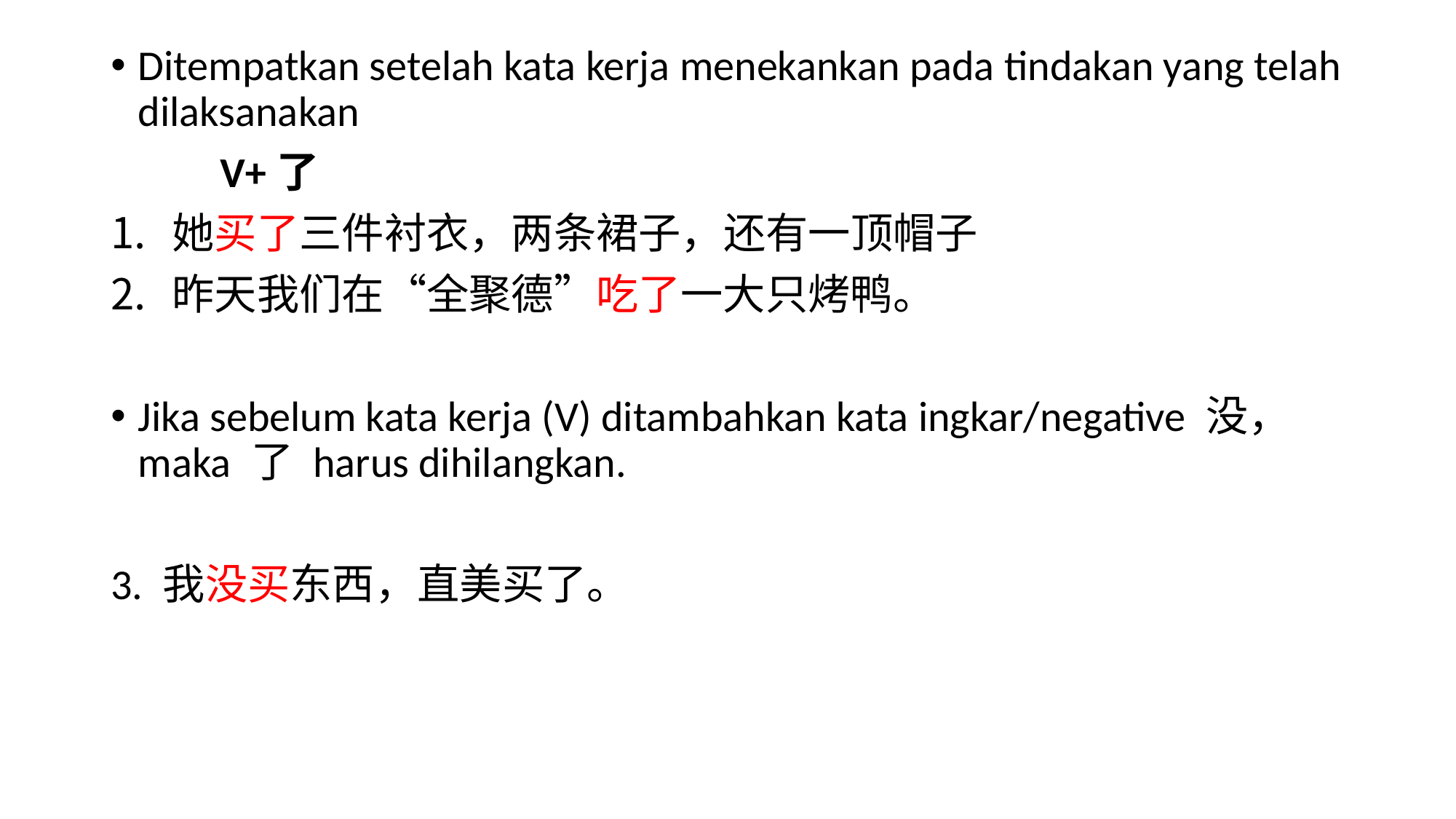

Ditempatkan setelah kata kerja menekankan pada tindakan yang telah dilaksanakan
	V+了
她买了三件衬衣，两条裙子，还有一顶帽子
昨天我们在“全聚德”吃了一大只烤鸭。

Jika sebelum kata kerja (V) ditambahkan kata ingkar/negative 没， maka 了 harus dihilangkan.

3. 我没买东西，直美买了。